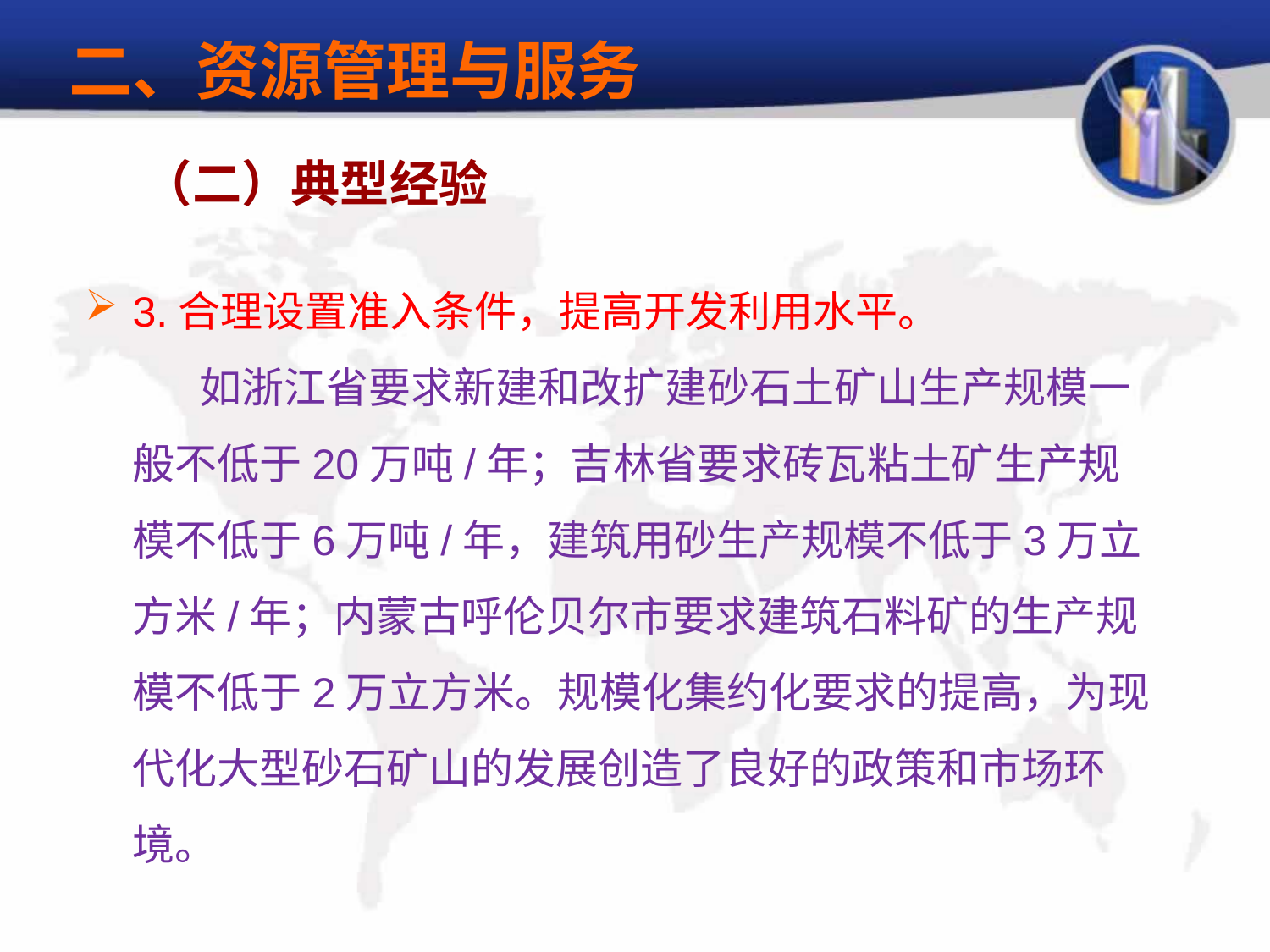

二、资源管理与服务
（二）典型经验
3.合理设置准入条件，提高开发利用水平。
       如浙江省要求新建和改扩建砂石土矿山生产规模一般不低于20万吨/年；吉林省要求砖瓦粘土矿生产规模不低于6万吨/年，建筑用砂生产规模不低于3万立方米/年；内蒙古呼伦贝尔市要求建筑石料矿的生产规模不低于2万立方米。规模化集约化要求的提高，为现代化大型砂石矿山的发展创造了良好的政策和市场环境。